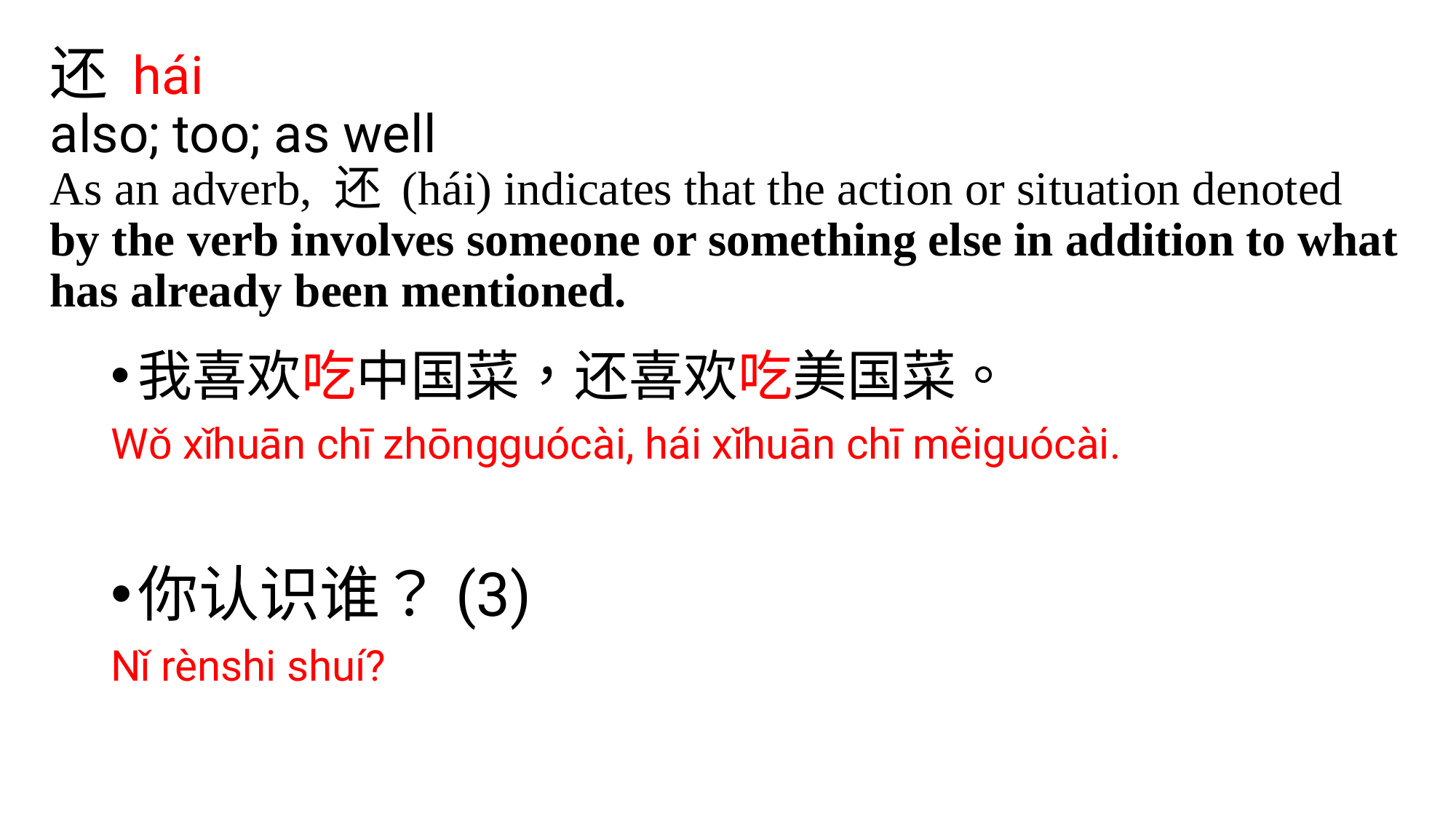

# 还 hái also; too; as well As an adverb, 还 (hái) indicates that the action or situation denoted by the verb involves someone or something else in addition to what has already been mentioned.
我喜欢吃中国菜，还喜欢吃美国菜。
Wǒ xǐhuān chī zhōngguócài, hái xǐhuān chī měiguócài.

你认识谁？(3)
Nǐ rènshi shuí?